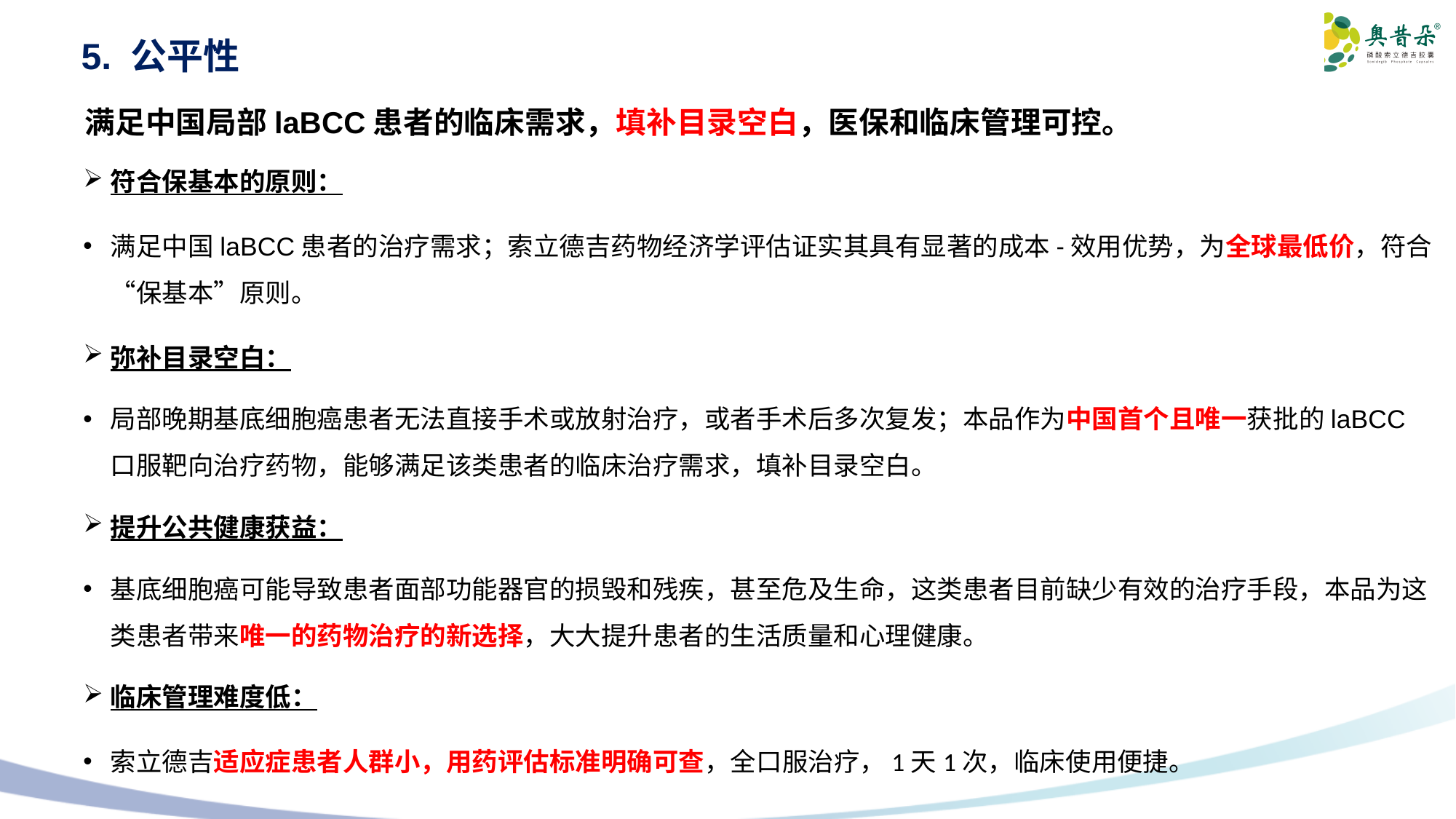

5. 公平性
# 满足中国局部laBCC患者的临床需求，填补目录空白，医保和临床管理可控。
符合保基本的原则：
满足中国laBCC患者的治疗需求；索立德吉药物经济学评估证实其具有显著的成本-效用优势，为全球最低价，符合“保基本”原则。
弥补目录空白：
局部晚期基底细胞癌患者无法直接手术或放射治疗，或者手术后多次复发；本品作为中国首个且唯一获批的laBCC口服靶向治疗药物，能够满足该类患者的临床治疗需求，填补目录空白。
提升公共健康获益：
基底细胞癌可能导致患者面部功能器官的损毁和残疾，甚至危及生命，这类患者目前缺少有效的治疗手段，本品为这类患者带来唯一的药物治疗的新选择，大大提升患者的生活质量和心理健康。
临床管理难度低：
索立德吉适应症患者人群小，用药评估标准明确可查，全口服治疗，1天1次，临床使用便捷。